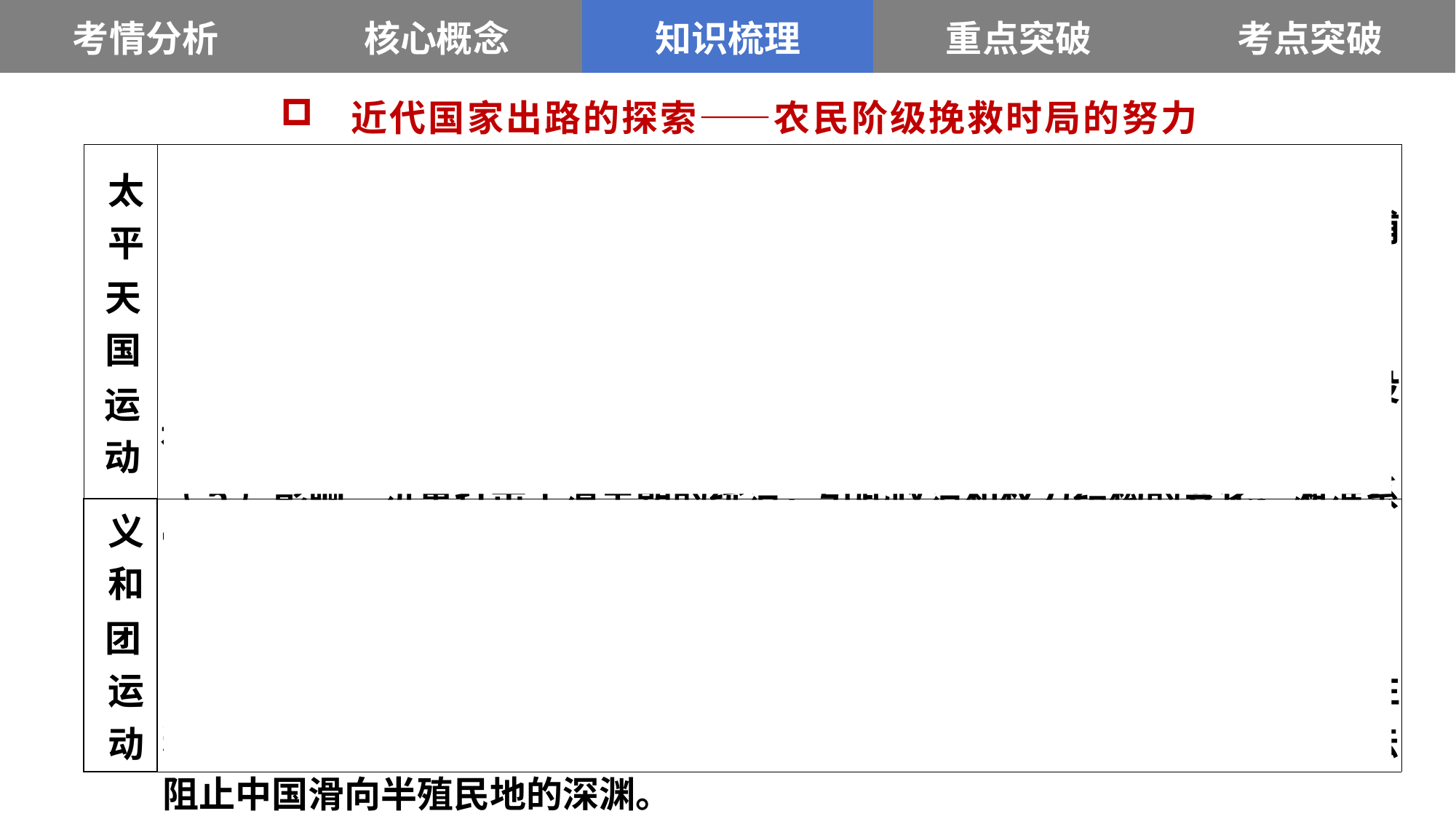

| 考情分析 | 核心概念 | 知识梳理 | 重点突破 | 考点突破 |
| --- | --- | --- | --- | --- |
  近代国家出路的探索——农民阶级挽救时局的努力
| 太平 天国 运动 | （1）背景：洪秀全吸收了基督教思想，提出了“拜上帝”的主张。 （2）过程：金田村起义—占领武昌—占领南京—北伐、西征—天京变乱—浦 口、三河大捷—安庆战役—天京陷落。 （3）纲领：《天朝田亩制度》《资政新篇》，都未能实施。 （4）失败原因：由于农民阶级的历史局限性，缺乏科学思想理论的指导，没有先进阶级的领导。 （5）影响：沉重打击了清王朝的统治，引起政治和权力结构的变化。湘淮系官僚集团崛起，中央权力下移 |
| --- | --- |
| 义和 团运 动 | （1）背景：西方列强掀起了瓜分中国的狂潮，民族危机日益加剧。 （2）口号：“扶清灭洋”。 （3）结果：中外势力联合镇压下失败。 （4）评价：具有强烈的反帝爱国倾向，它所展现的中国人民不畏强暴的牺牲精神，打破了帝国主义列强瓜分中国的幻想。存在明显的盲目排外行为；无法阻止中国滑向半殖民地的深渊。 |